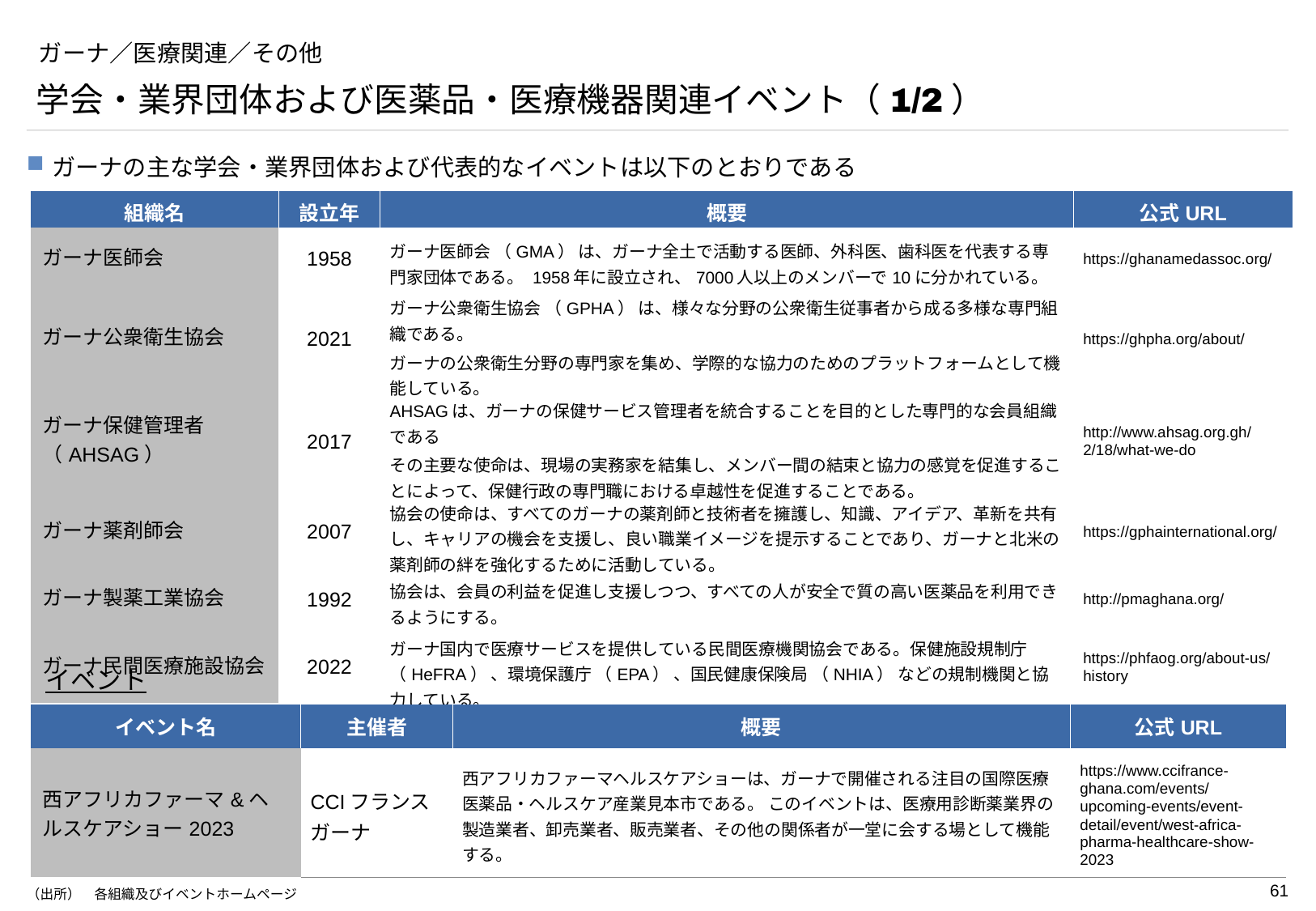

# ガーナ／医療関連／その他
学会・業界団体および医薬品・医療機器関連イベント（1/2）
ガーナの主な学会・業界団体および代表的なイベントは以下のとおりである
| 組織名 | 設立年 | 概要 | 公式URL |
| --- | --- | --- | --- |
| ガーナ医師会 | 1958 | ガーナ医師会 （GMA） は、ガーナ全土で活動する医師、外科医、歯科医を代表する専門家団体である。 1958年に設立され、7000人以上のメンバーで10に分かれている。 | https://ghanamedassoc.org/ |
| ガーナ公衆衛生協会 | 2021 | ガーナ公衆衛生協会 （GPHA） は、様々な分野の公衆衛生従事者から成る多様な専門組織である。 ガーナの公衆衛生分野の専門家を集め、学際的な協力のためのプラットフォームとして機能している。 | https://ghpha.org/about/ |
| ガーナ保健管理者 （AHSAG） | 2017 | AHSAGは、ガーナの保健サービス管理者を統合することを目的とした専門的な会員組織である その主要な使命は、現場の実務家を結集し、メンバー間の結束と協力の感覚を促進することによって、保健行政の専門職における卓越性を促進することである。 | http://www.ahsag.org.gh/2/18/what-we-do |
| ガーナ薬剤師会 | 2007 | 協会の使命は、すべてのガーナの薬剤師と技術者を擁護し、知識、アイデア、革新を共有し、キャリアの機会を支援し、良い職業イメージを提示することであり、ガーナと北米の薬剤師の絆を強化するために活動している。 | https://gphainternational.org/ |
| ガーナ製薬工業協会 | 1992 | 協会は、会員の利益を促進し支援しつつ、すべての人が安全で質の高い医薬品を利用できるようにする。 | http://pmaghana.org/ |
| ガーナ民間医療施設協会 | 2022 | ガーナ国内で医療サービスを提供している民間医療機関協会である。保健施設規制庁 （HeFRA） 、環境保護庁 （EPA） 、国民健康保険局 （NHIA） などの規制機関と協力している。 | https://phfaog.org/about-us/history |
イベント
| イベント名 | 主催者 | 概要 | 公式URL |
| --- | --- | --- | --- |
| 西アフリカファーマ&ヘルスケアショー2023 | CCIフランスガーナ | 西アフリカファーマヘルスケアショーは、ガーナで開催される注目の国際医療医薬品・ヘルスケア産業見本市である。 このイベントは、医療用診断薬業界の製造業者、卸売業者、販売業者、その他の関係者が一堂に会する場として機能する。 | https://www.ccifrance-ghana.com/events/upcoming-events/event-detail/event/west-africa-pharma-healthcare-show-2023 |
（出所）　各組織及びイベントホームページ